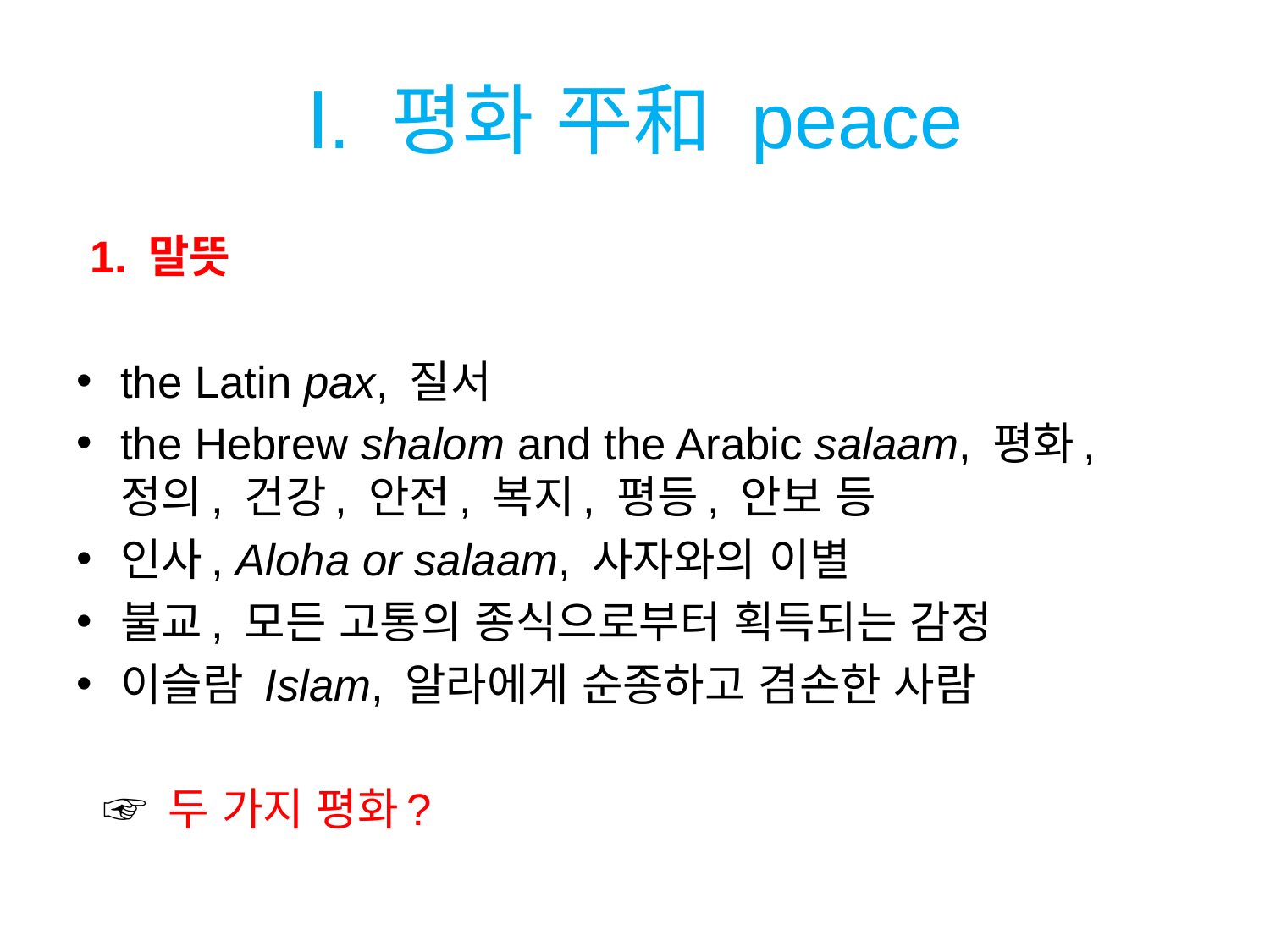

# Ⅰ. 평화 平和 peace
1. 말뜻

the Latin pax, 질서
the Hebrew shalom and the Arabic salaam, 평화, 정의, 건강, 안전, 복지, 평등, 안보 등
인사, Aloha or salaam, 사자와의 이별
불교, 모든 고통의 종식으로부터 획득되는 감정
이슬람 Islam, 알라에게 순종하고 겸손한 사람

 ☞ 두 가지 평화?